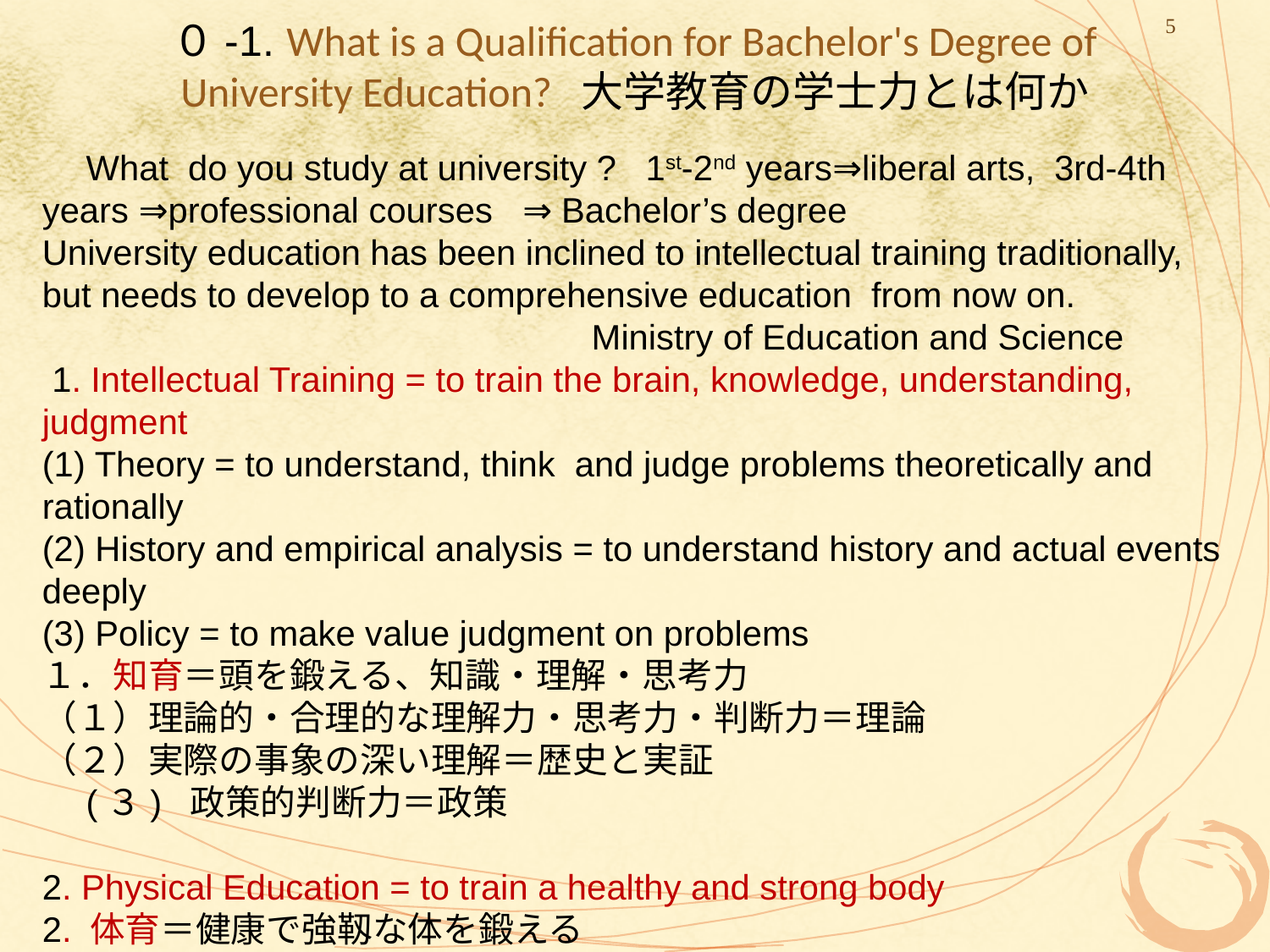

# ０-1. What is a Qualification for Bachelor's Degree of University Education?  大学教育の学士力とは何か
5
　What  do you study at university ?   1st-2nd years⇒liberal arts,  3rd-4th years ⇒professional courses   ⇒ Bachelor’s degree
University education has been inclined to intellectual training traditionally,
but needs to develop to a comprehensive education  from now on.
　　　　　                                          　Ministry of Education and Science
 1. Intellectual Training = to train the brain, knowledge, understanding, judgment
(1) Theory = to understand, think  and judge problems theoretically and rationally
(2) History and empirical analysis = to understand history and actual events deeply
(3) Policy = to make value judgment on problems
１．知育＝頭を鍛える、知識・理解・思考力
（１）理論的・合理的な理解力・思考力・判断力＝理論
（２）実際の事象の深い理解＝歴史と実証
　(３)  政策的判断力＝政策

2. Physical Education = to train a healthy and strong body
2. 体育＝健康で強靱な体を鍛える